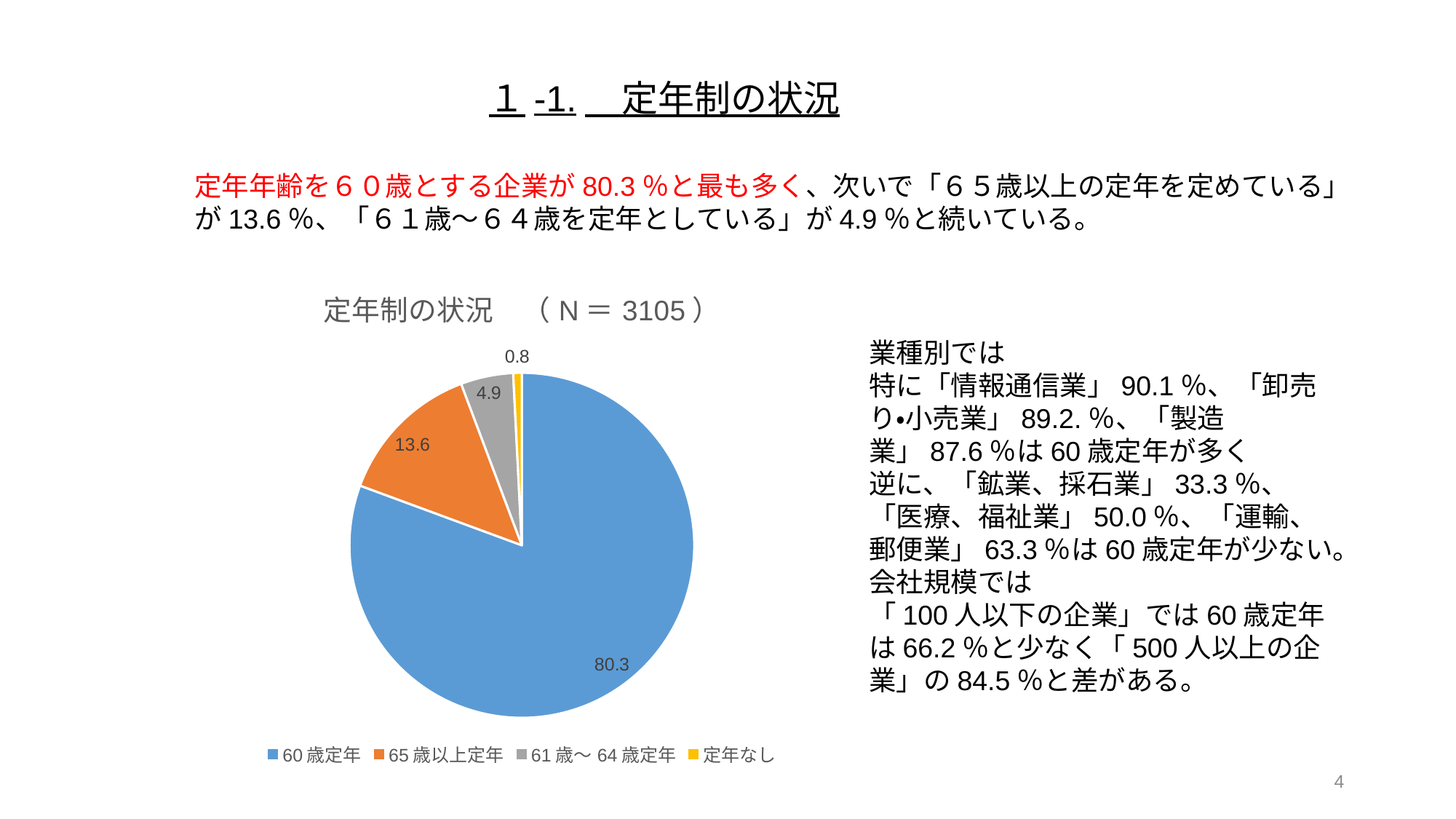

１-1.　定年制の状況
定年年齢を６０歳とする企業が80.3％と最も多く、次いで「６５歳以上の定年を定めている」
が13.6％、「６１歳～６４歳を定年としている」が4.9％と続いている。

### Chart:

| Category | 定年制の状況　（N＝3105） |
|---|---|
| 60歳定年 | 80.3 |
| 65歳以上定年 | 13.6 |
| 61歳～64歳定年 | 4.9 |
| 定年なし | 0.8 |
業種別では
特に「情報通信業」90.1％、「卸売り・小売業」89.2.％、「製造業」87.6％は60歳定年が多く
逆に、「鉱業、採石業」33.3％、「医療、福祉業」50.0％、「運輸、郵便業」63.3％は60歳定年が少ない。
会社規模では
「100人以下の企業」では60歳定年は66.2％と少なく「500人以上の企業」の84.5％と差がある。
4